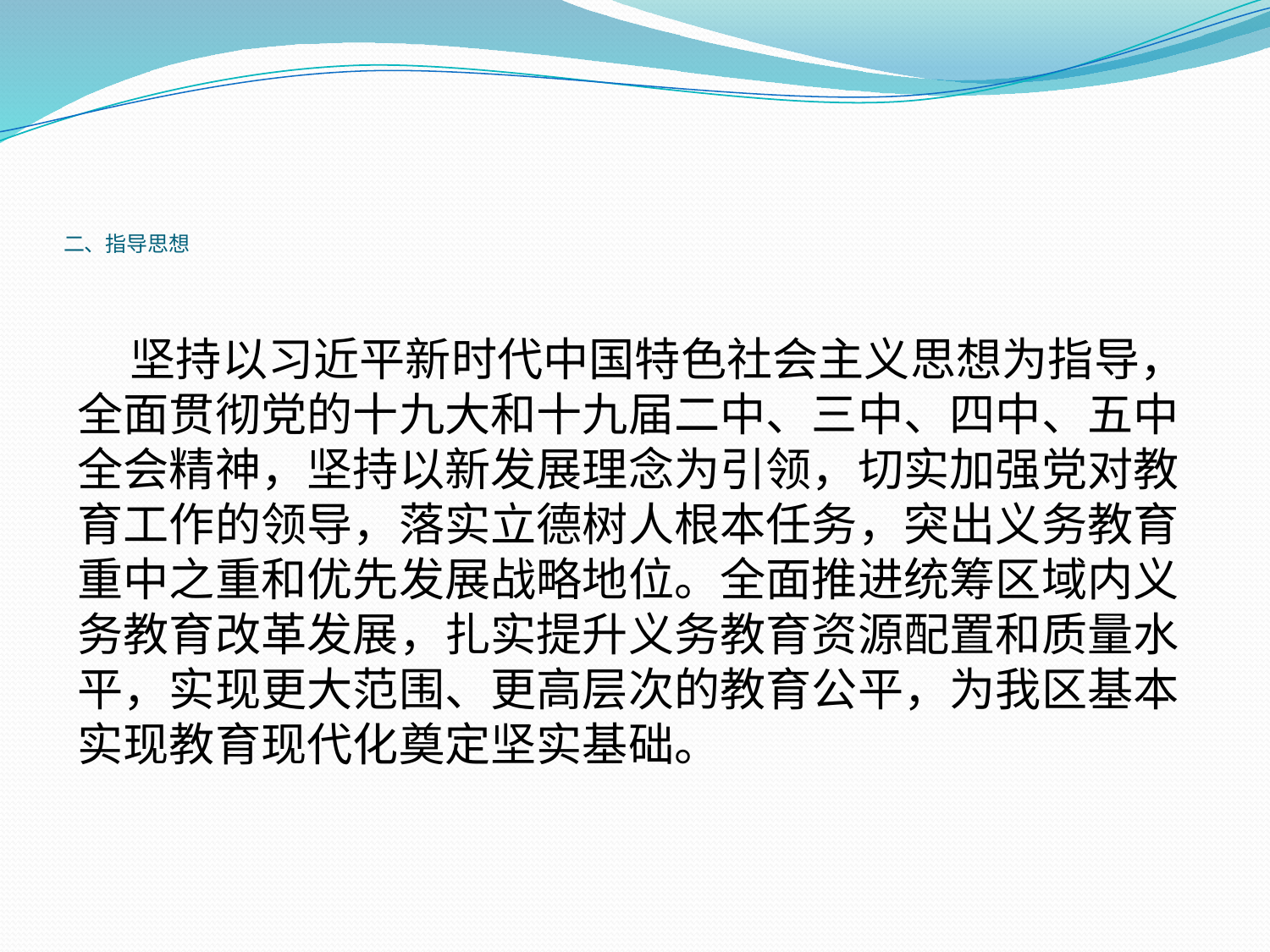

# 二、指导思想

    坚持以习近平新时代中国特色社会主义思想为指导，全面贯彻党的十九大和十九届二中、三中、四中、五中全会精神，坚持以新发展理念为引领，切实加强党对教育工作的领导，落实立德树人根本任务，突出义务教育重中之重和优先发展战略地位。全面推进统筹区域内义务教育改革发展，扎实提升义务教育资源配置和质量水平，实现更大范围、更高层次的教育公平，为我区基本实现教育现代化奠定坚实基础。